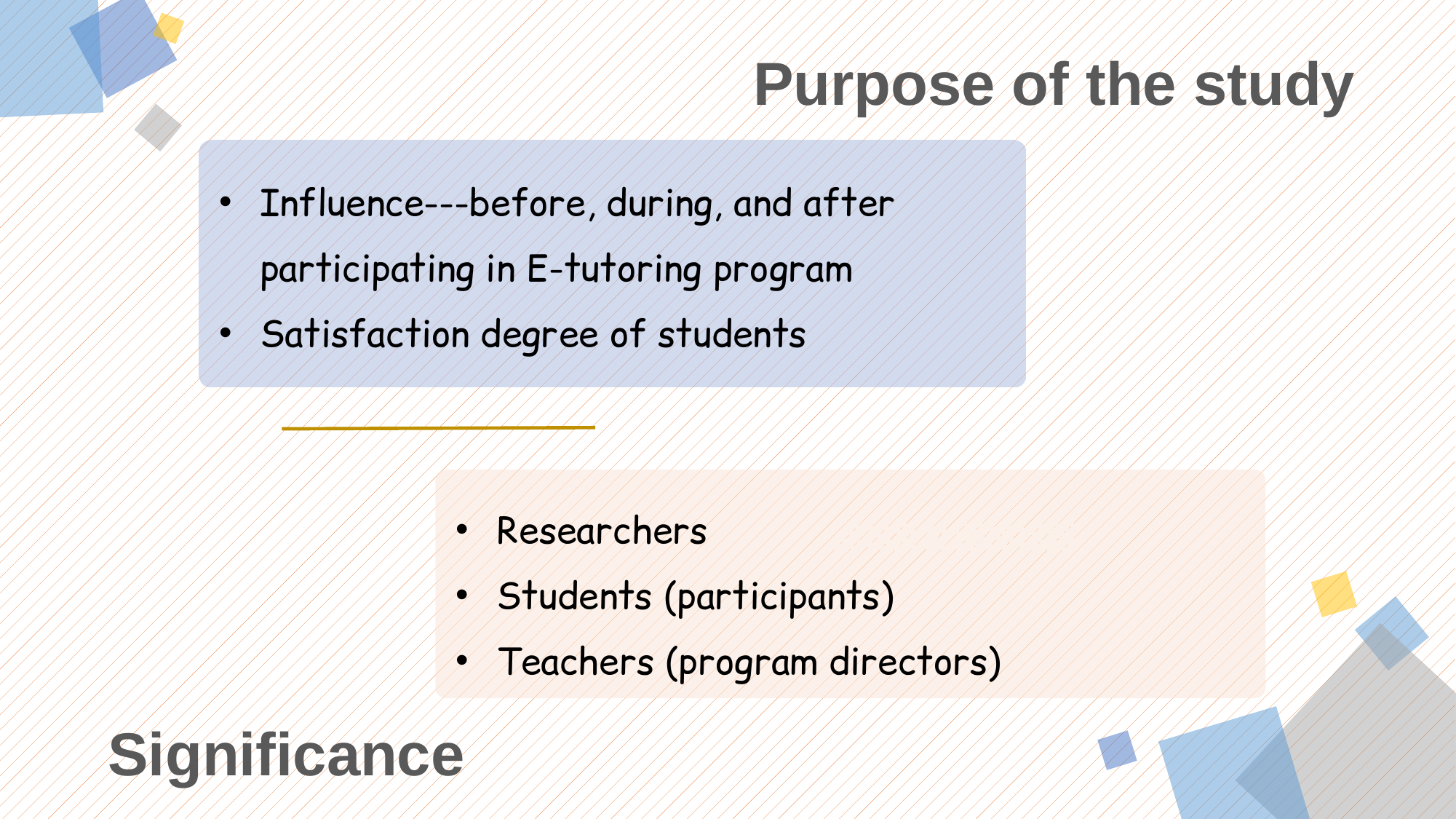

Purpose of the study

Influence---before, during, and after participating in E-tutoring program
Satisfaction degree of students
A

Researchers
Students (participants)
Teachers (program directors)
B
点击此处添加标题
Significance